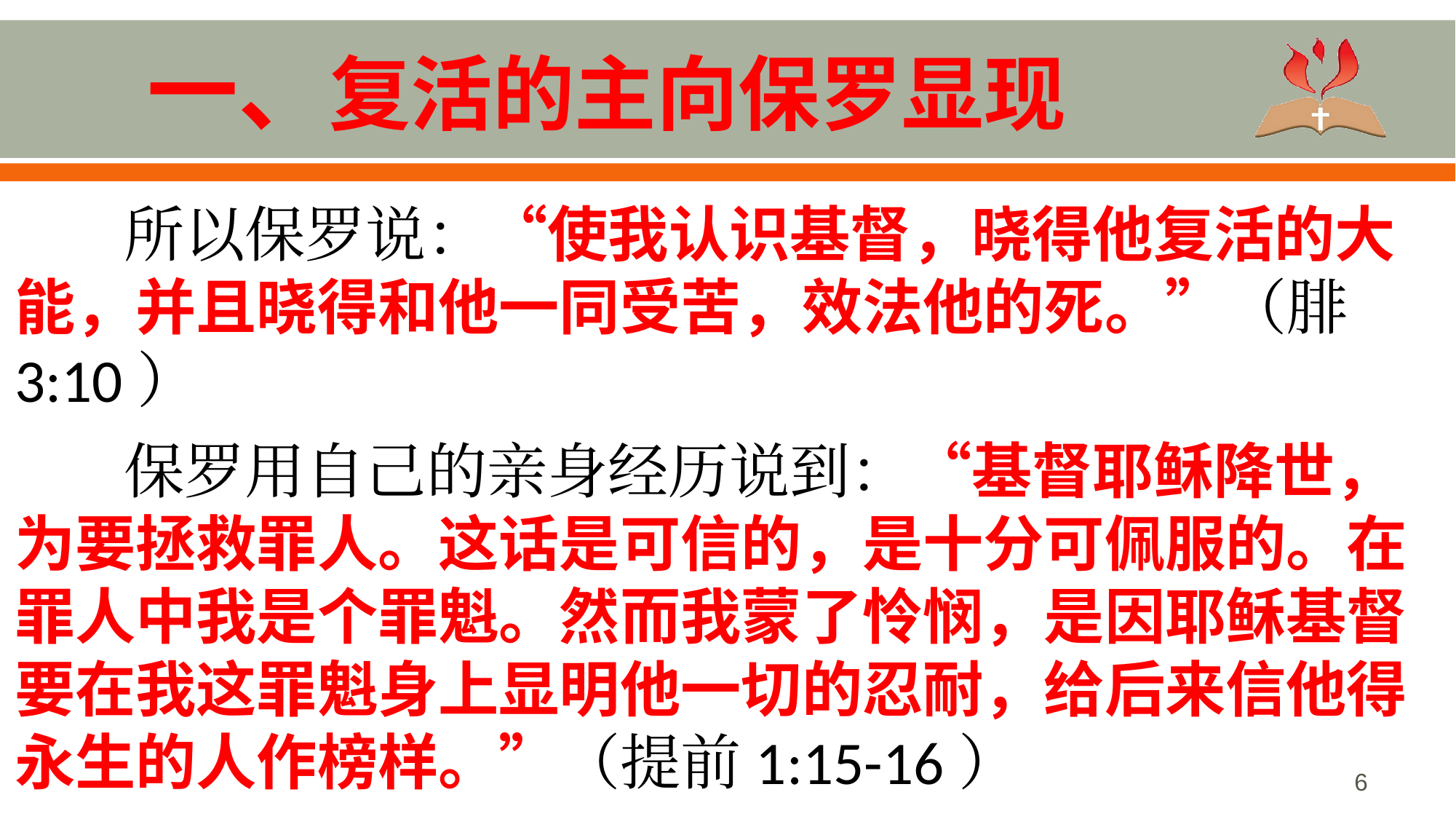

# 一、复活的主向保罗显现
所以保罗说：“使我认识基督，晓得他复活的大能，并且晓得和他一同受苦，效法他的死。”（腓3:10）
保罗用自己的亲身经历说到：“基督耶稣降世，为要拯救罪人。这话是可信的，是十分可佩服的。在罪人中我是个罪魁。然而我蒙了怜悯，是因耶稣基督要在我这罪魁身上显明他一切的忍耐，给后来信他得永生的人作榜样。”（提前1:15-16）

6